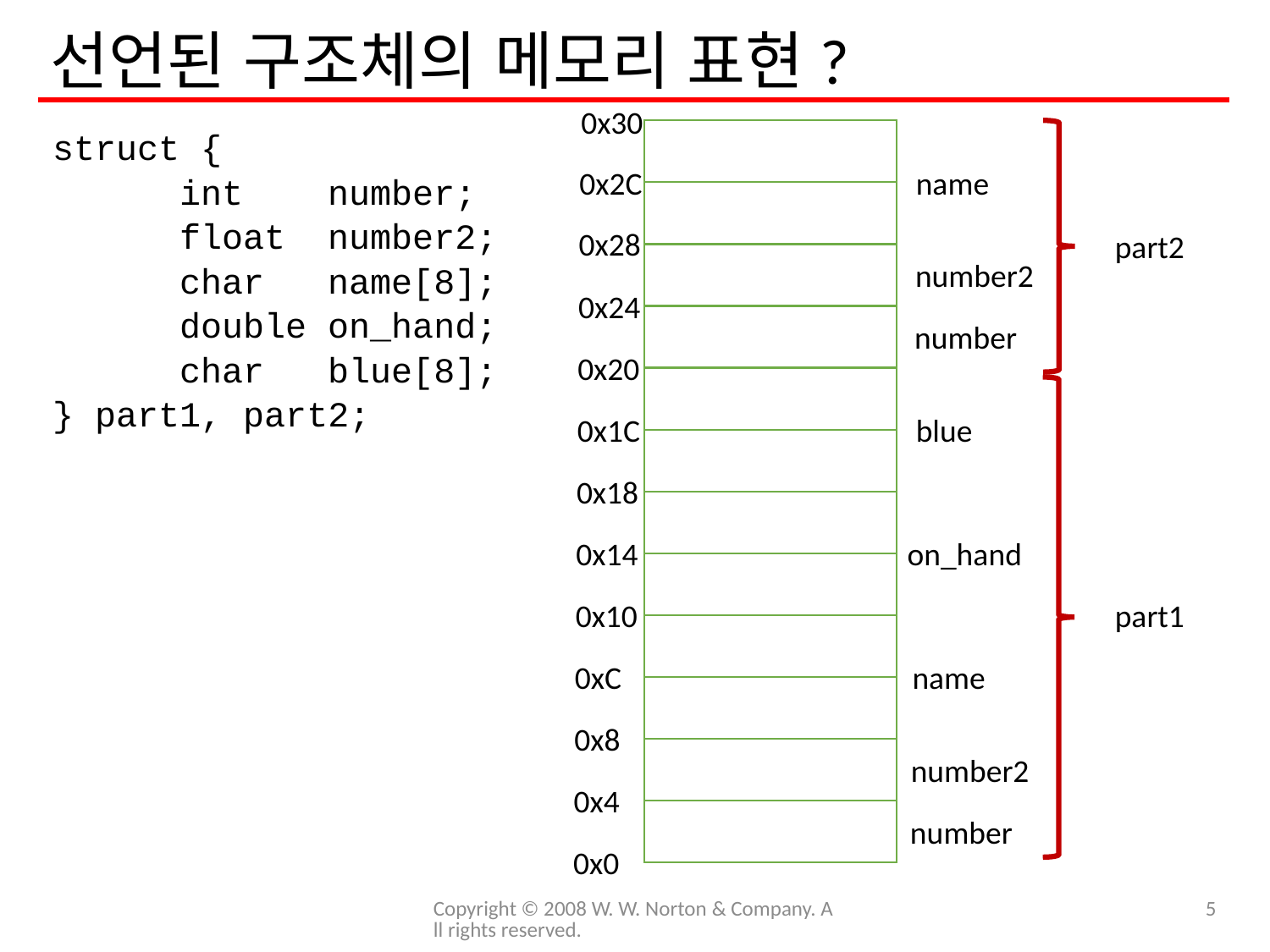

# 선언된 구조체의 메모리 표현?
0x30

struct {
	int    number;
	float  number2;
	char   name[8];
	double on_hand;
	char   blue[8];
} part1, part2;
name
0x2C

0x28
part2

number2
0x24

number
0x20

blue
0x1C

0x18

on_hand
0x14

0x10
part1

name
0xC

0x8

number2
0x4

number
0x0
Copyright © 2008 W. W. Norton & Company. All rights reserved.
5